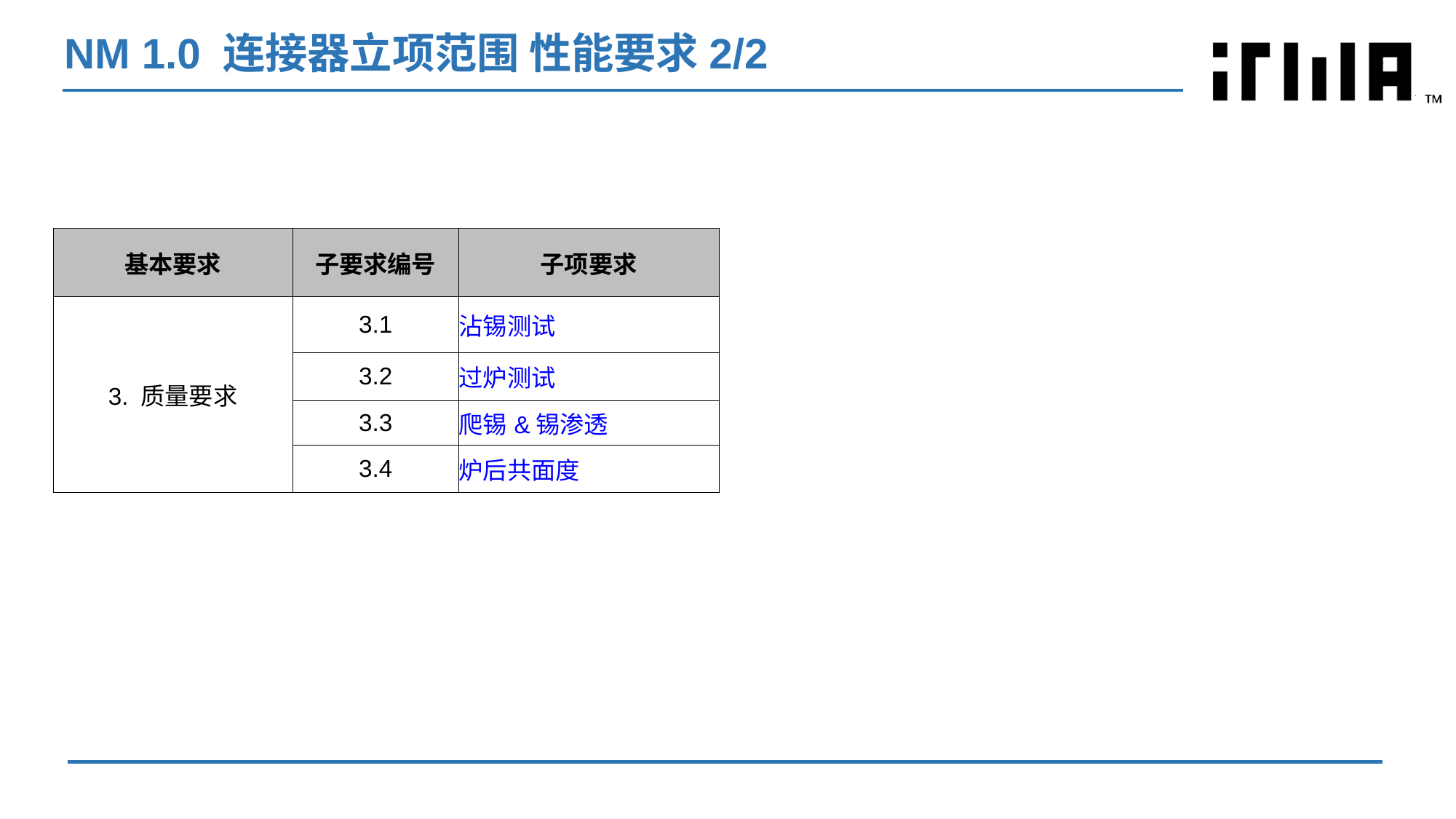

# NM 1.0 连接器立项范围 性能要求2/2
| 基本要求 | 子要求编号 | 子项要求 |
| --- | --- | --- |
| 3. 质量要求 | 3.1 | 沾锡测试 |
|  | 3.2 | 过炉测试 |
|  | 3.3 | 爬锡&锡渗透 |
|  | 3.4 | 炉后共面度 |